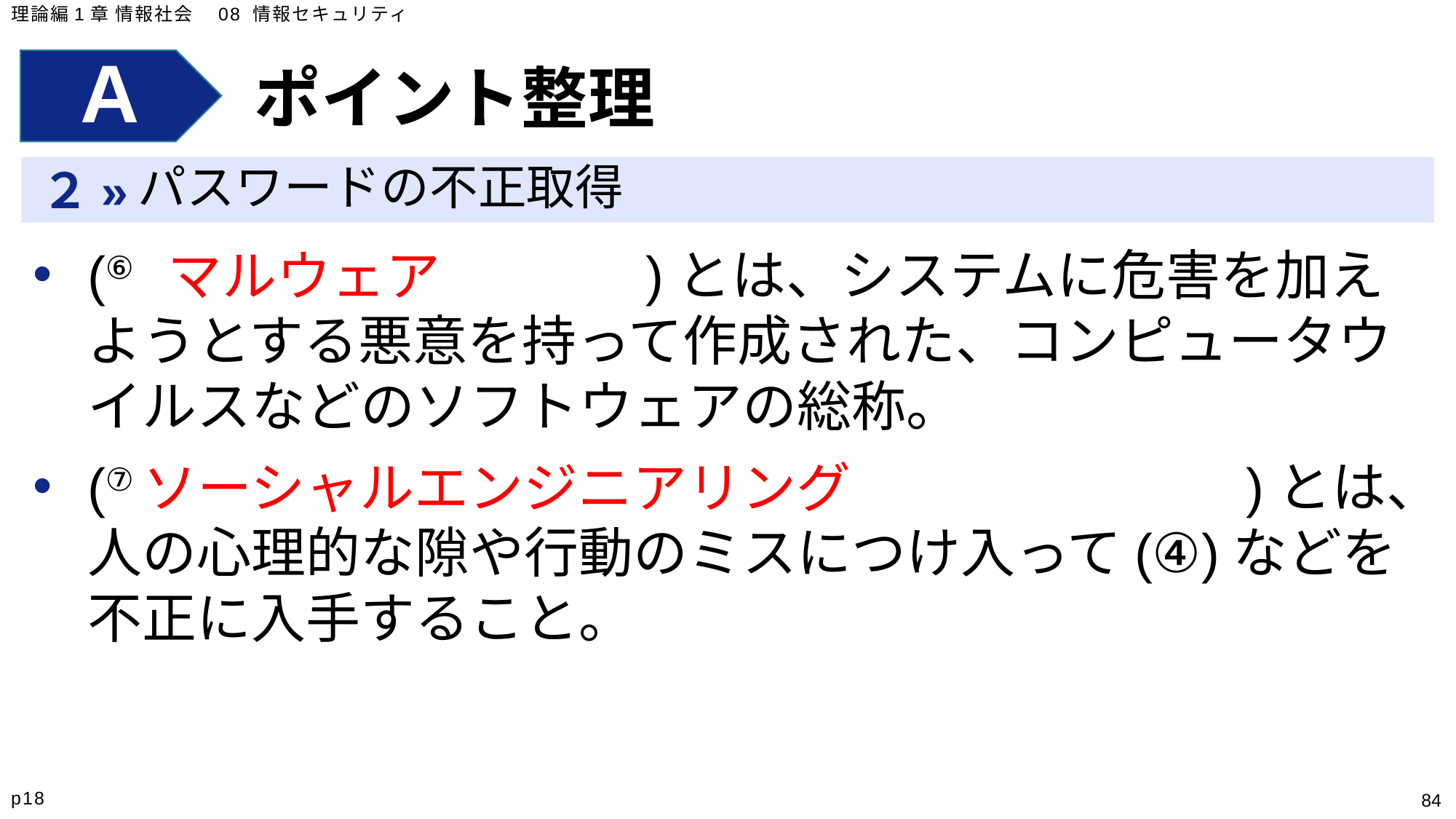

理論編1章 情報社会　08 情報セキュリティ
ポイント整理
パスワードの不正取得
(⑥　　　　　　　　　)とは、システムに危害を加えようとする悪意を持って作成された、コンピュータウイルスなどのソフトウェアの総称。
(⑦　　　　　　　　　　　　　　　　　　　　)とは、人の心理的な隙や行動のミスにつけ入って(④)などを不正に入手すること。
マルウェア
ソーシャルエンジニアリング
p18
84